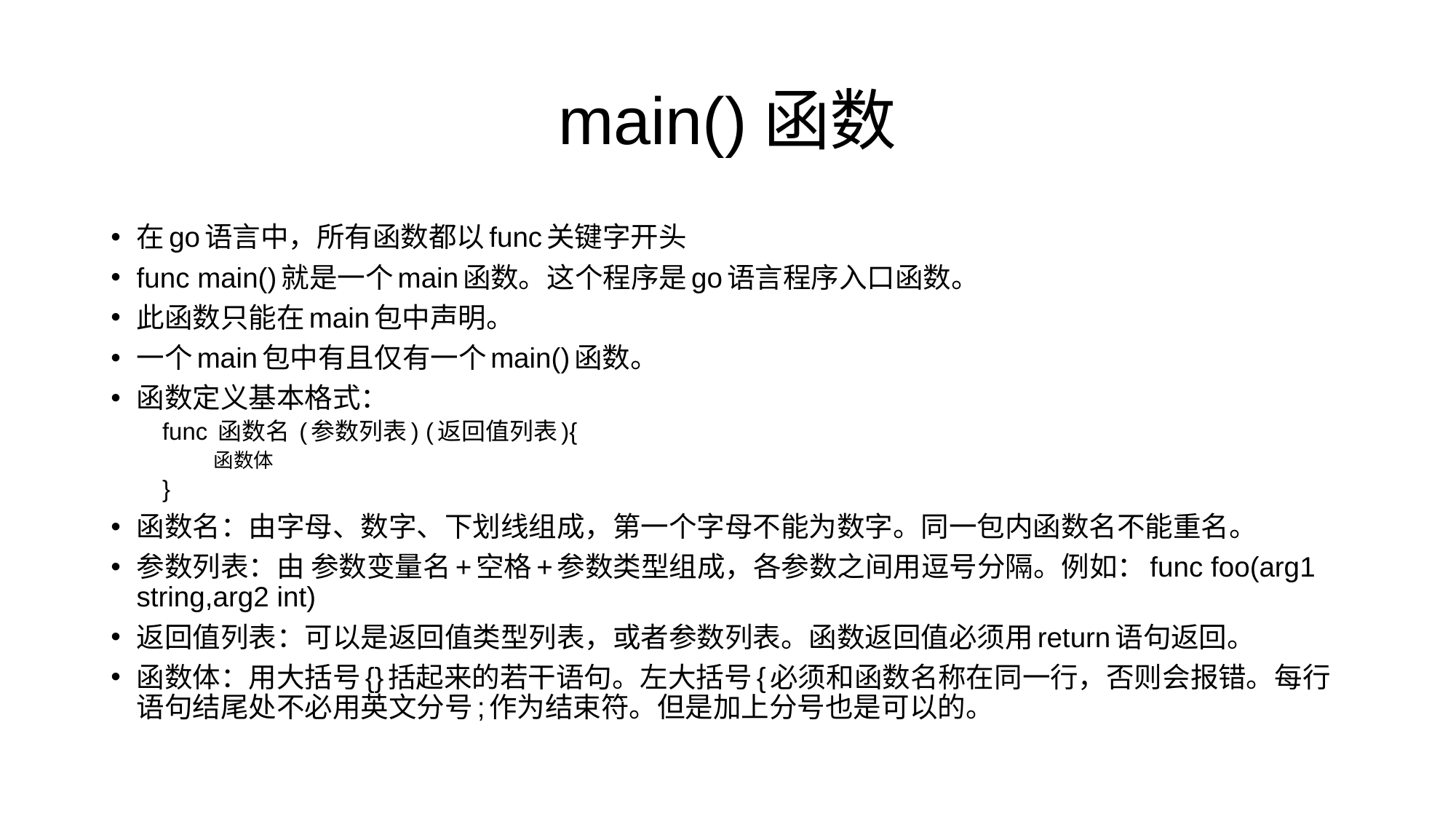

# main()函数
在go语言中，所有函数都以func关键字开头
func main()就是一个main函数。这个程序是go语言程序入口函数。
此函数只能在main包中声明。
一个main包中有且仅有一个main()函数。
函数定义基本格式：
func 函数名 (参数列表) (返回值列表){
函数体
}
函数名：由字母、数字、下划线组成，第一个字母不能为数字。同一包内函数名不能重名。
参数列表：由 参数变量名+空格+参数类型组成，各参数之间用逗号分隔。例如：func foo(arg1 string,arg2 int)
返回值列表：可以是返回值类型列表，或者参数列表。函数返回值必须用return语句返回。
函数体：用大括号{}括起来的若干语句。左大括号{必须和函数名称在同一行，否则会报错。每行语句结尾处不必用英文分号;作为结束符。但是加上分号也是可以的。